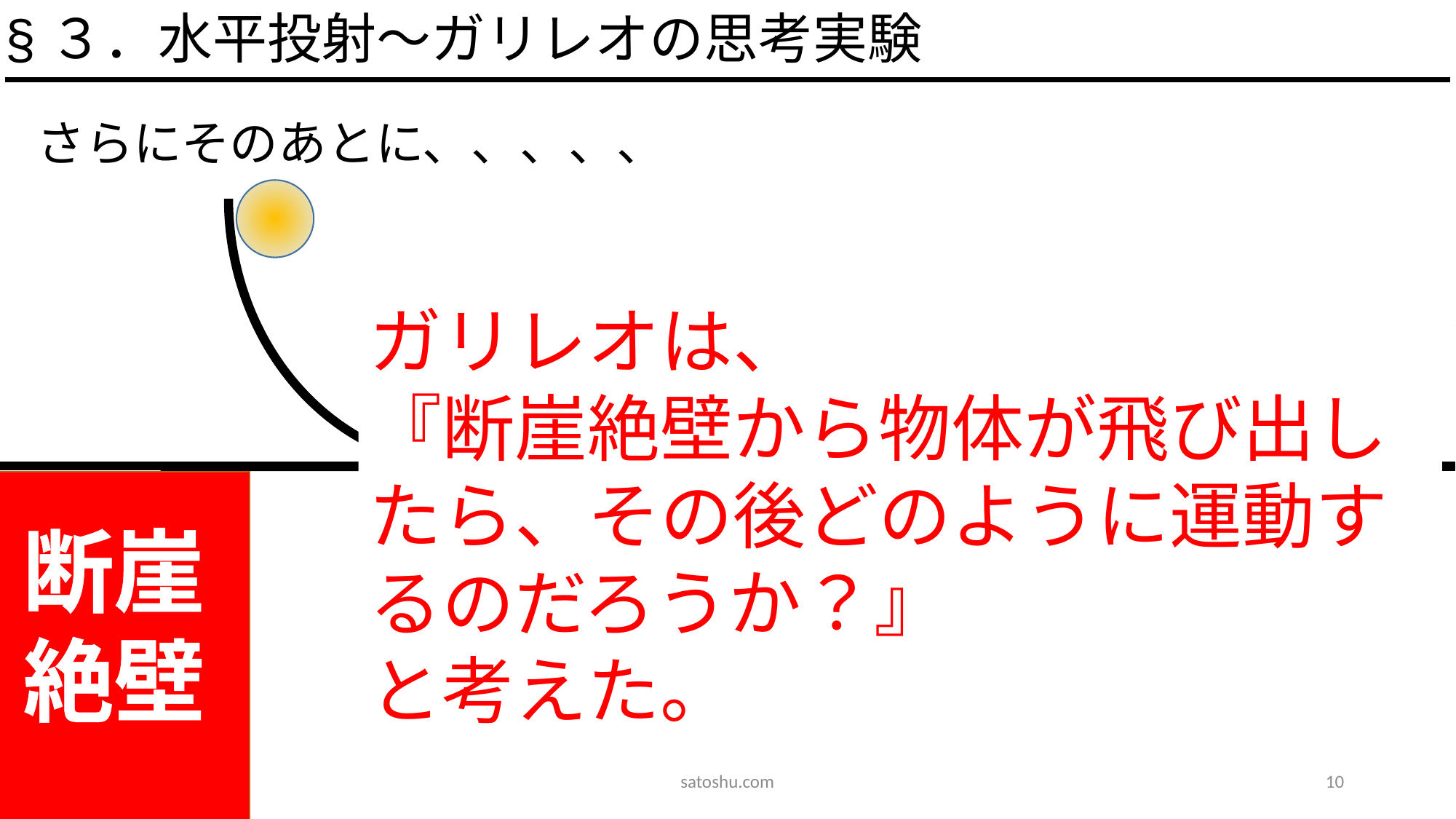

§３．水平投射～ガリレオの思考実験

さらにそのあとに、、、、、

ガリレオは、
『断崖絶壁から物体が飛び出したら、その後どのように運動するのだろうか？』
と考えた。

断崖
絶壁
2020/5/31
satoshu.com
10